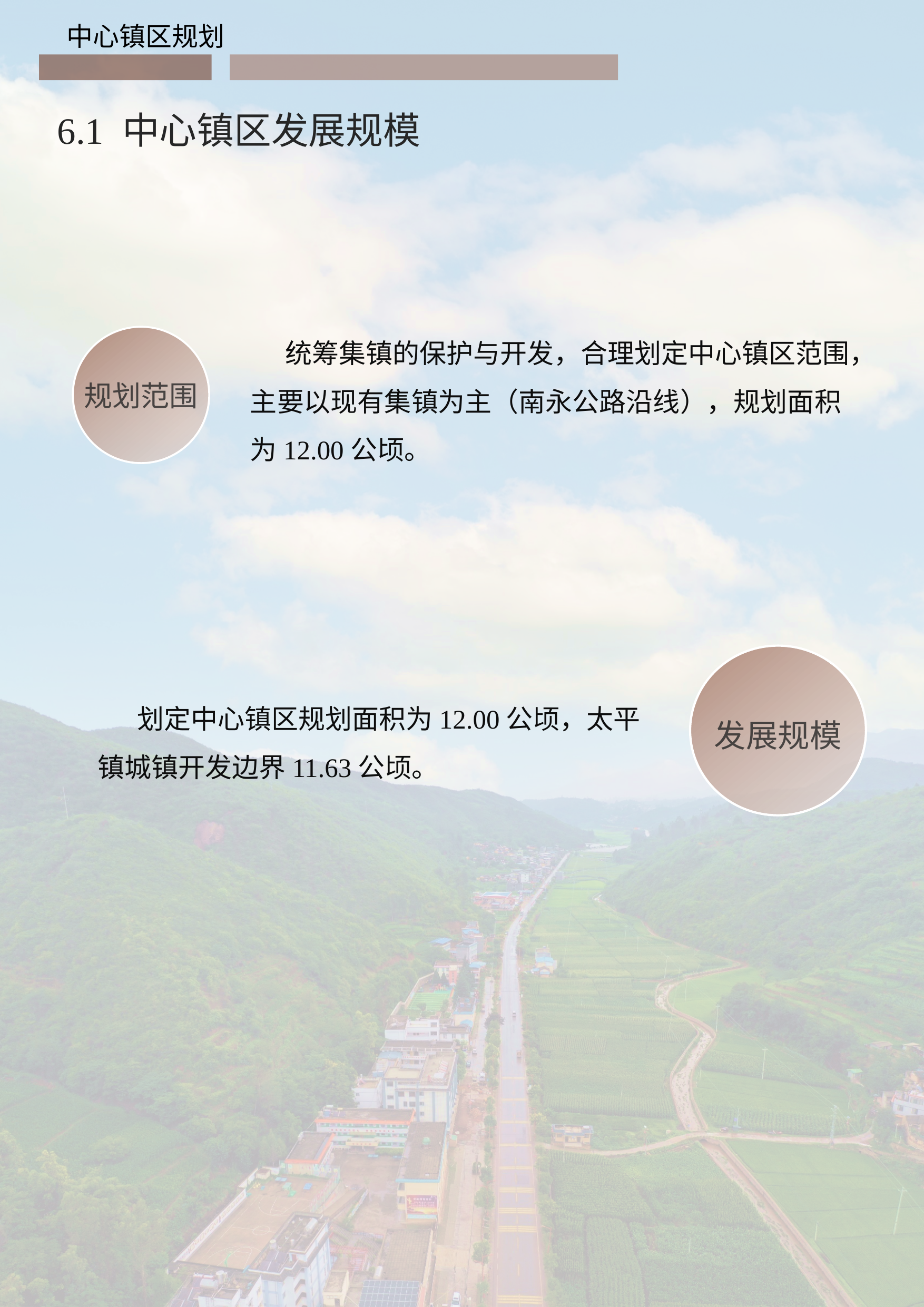

中心镇区规划

6.1 中心镇区发展规模
统筹集镇的保护与开发，合理划定中心镇区范围，主要以现有集镇为主（南永公路沿线），规划面积为12.00公顷。

规划范围

划定中心镇区规划面积为12.00公顷，太平镇城镇开发边界11.63公顷。
发展规模